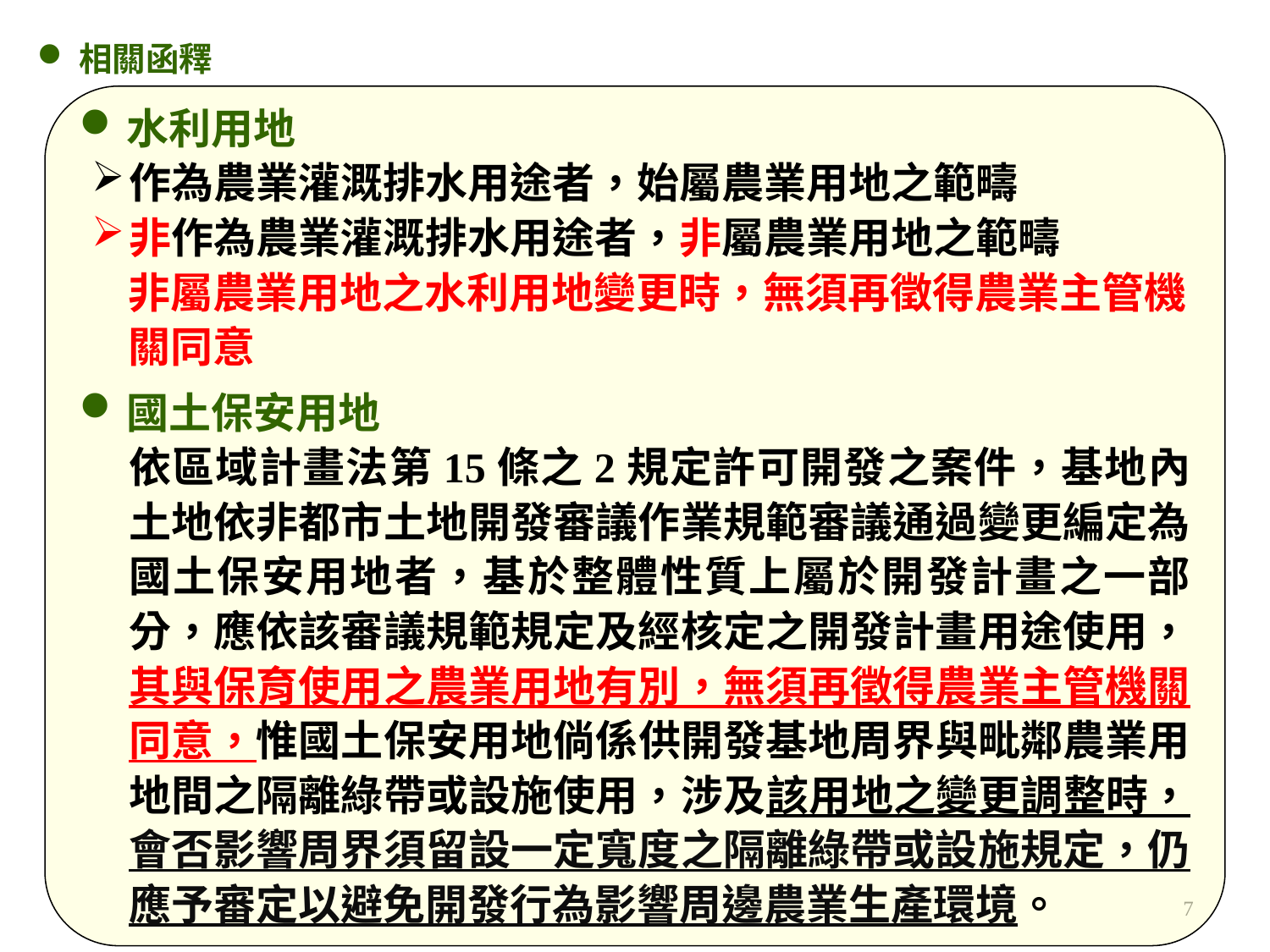

相關函釋
水利用地
作為農業灌溉排水用途者，始屬農業用地之範疇
非作為農業灌溉排水用途者，非屬農業用地之範疇
非屬農業用地之水利用地變更時，無須再徵得農業主管機關同意
國土保安用地
依區域計畫法第15條之2規定許可開發之案件，基地內土地依非都市土地開發審議作業規範審議通過變更編定為國土保安用地者，基於整體性質上屬於開發計畫之一部分，應依該審議規範規定及經核定之開發計畫用途使用，其與保育使用之農業用地有別，無須再徵得農業主管機關同意，惟國土保安用地倘係供開發基地周界與毗鄰農業用地間之隔離綠帶或設施使用，涉及該用地之變更調整時，會否影響周界須留設一定寬度之隔離綠帶或設施規定，仍應予審定以避免開發行為影響周邊農業生產環境。

7